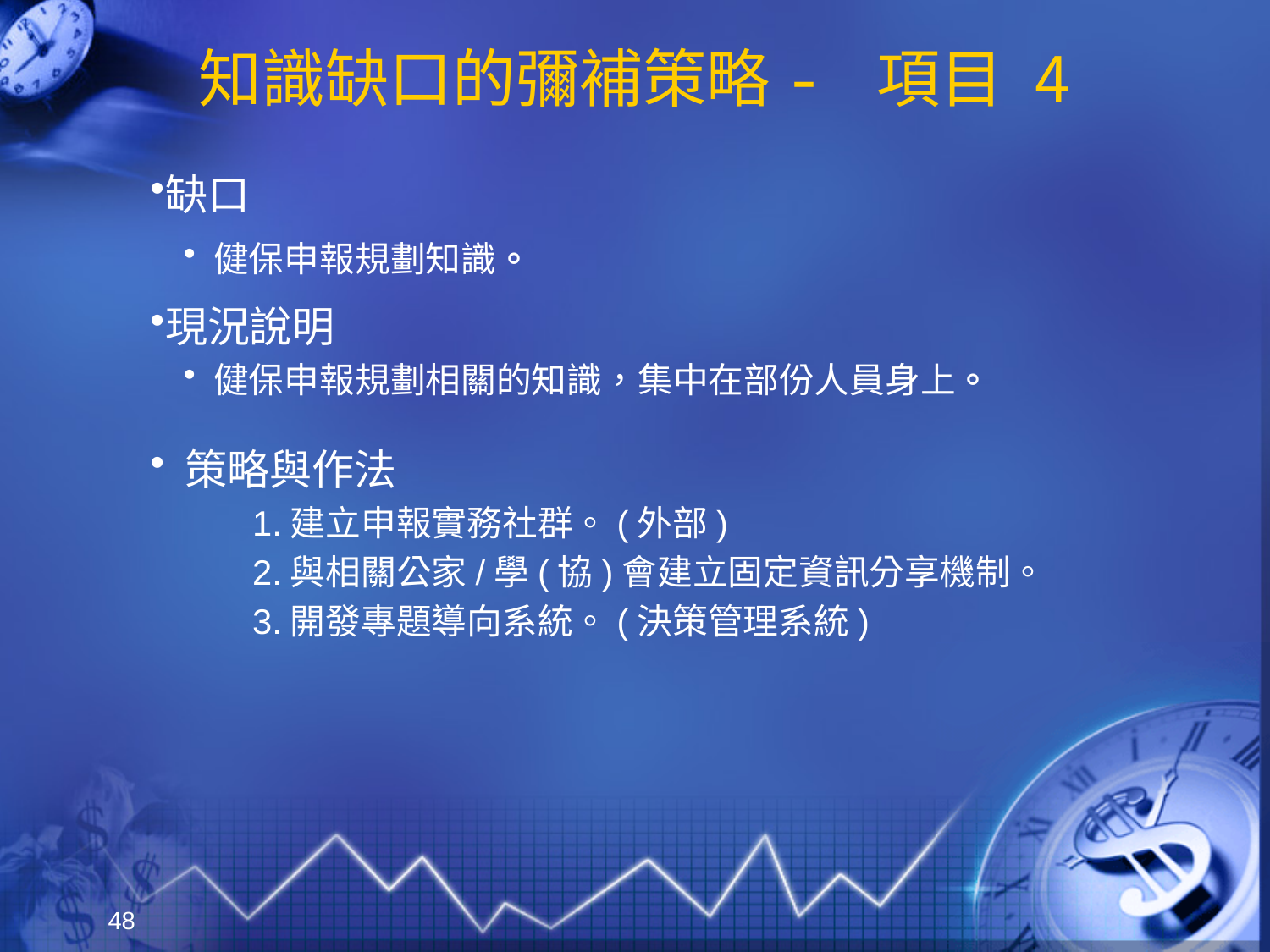

# 知識缺口的彌補策略- 項目 4
缺口
健保申報規劃知識。
現況說明
健保申報規劃相關的知識，集中在部份人員身上。
 策略與作法
    1.建立申報實務社群。(外部)
    2.與相關公家/學(協)會建立固定資訊分享機制。
    3.開發專題導向系統。(決策管理系統)

48